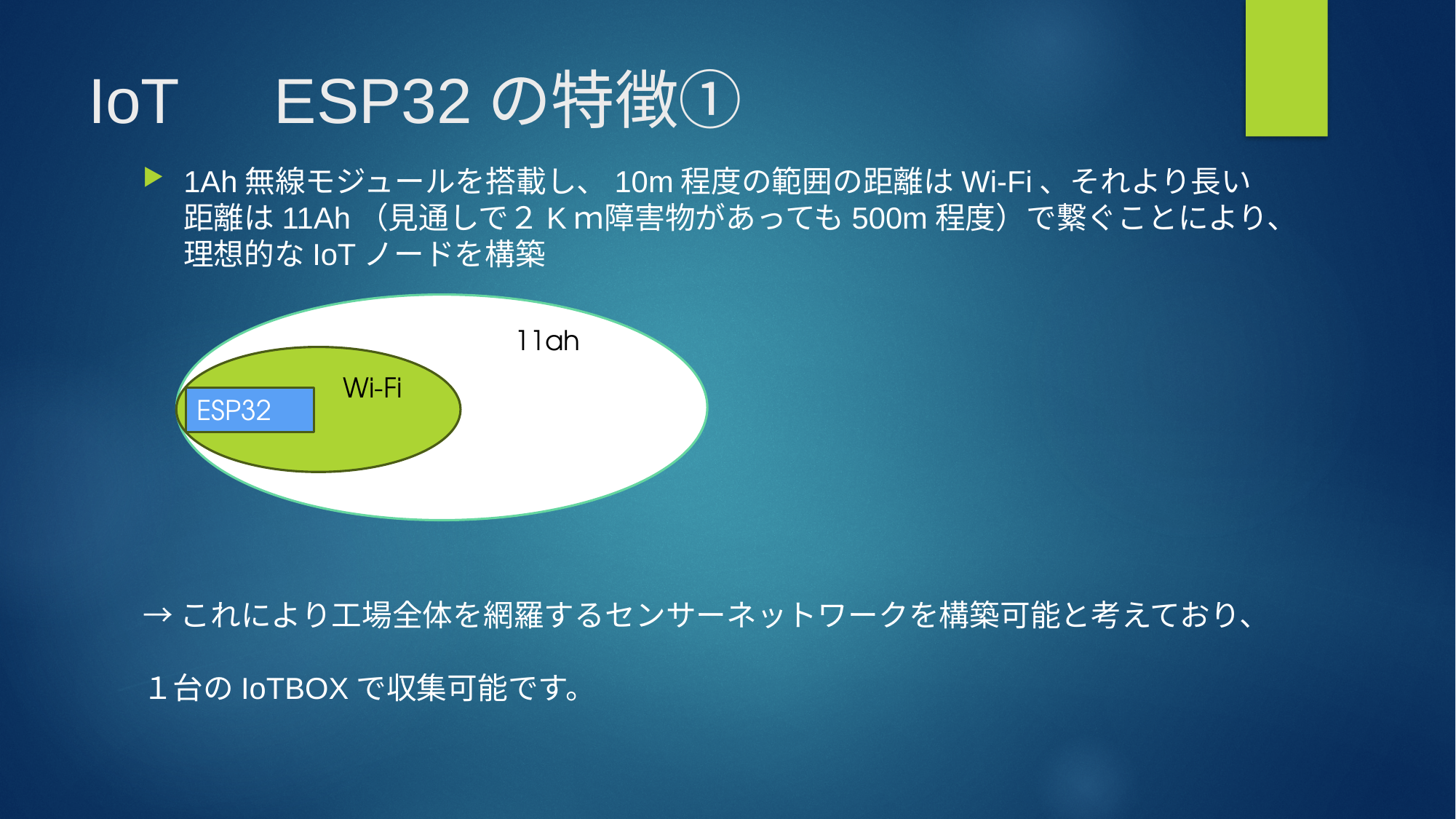

# IoT　ESP32の特徴①
1Ah無線モジュールを搭載し、10m程度の範囲の距離はWi-Fi、それより長い距離は11Ah（見通しで２Kｍ障害物があっても500m程度）で繋ぐことにより、理想的なIoTノードを構築

→これにより工場全体を網羅するセンサーネットワークを構築可能と考えており、
１台のIoTBOXで収集可能です。

11ah

Wi-Fi
ESP32